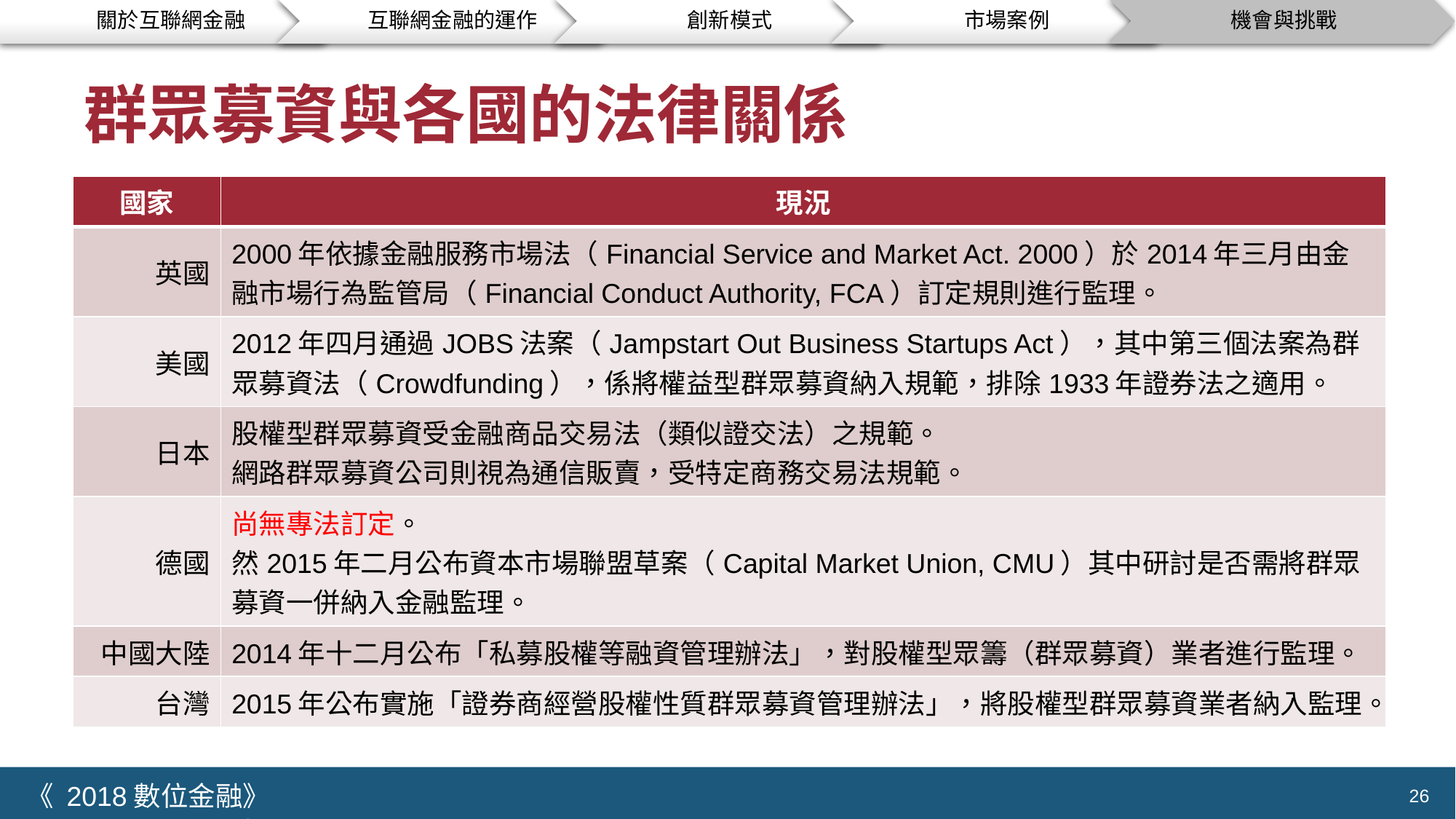

關於互聯網金融
互聯網金融的運作
創新模式
市場案例
機會與挑戰
# 群眾募資與各國的法律關係
| 國家 | 現況 |
| --- | --- |
| 英國 | 2000年依據金融服務市場法（Financial Service and Market Act. 2000）於2014年三月由金融市場行為監管局（Financial Conduct Authority, FCA）訂定規則進行監理。 |
| 美國 | 2012年四月通過JOBS法案（Jampstart Out Business Startups Act），其中第三個法案為群眾募資法（Crowdfunding），係將權益型群眾募資納入規範，排除1933年證券法之適用。 |
| 日本 | 股權型群眾募資受金融商品交易法（類似證交法）之規範。 網路群眾募資公司則視為通信販賣，受特定商務交易法規範。 |
| 德國 | 尚無專法訂定。 然2015年二月公布資本市場聯盟草案（Capital Market Union, CMU）其中研討是否需將群眾募資一併納入金融監理。 |
| 中國大陸 | 2014年十二月公布「私募股權等融資管理辦法」，對股權型眾籌（群眾募資）業者進行監理。 |
| 台灣 | 2015年公布實施「證券商經營股權性質群眾募資管理辦法」，將股權型群眾募資業者納入監理。 |
《 2018數位金融》                                                                                                                                             	NCTU.IIM.IEBI Lab
26